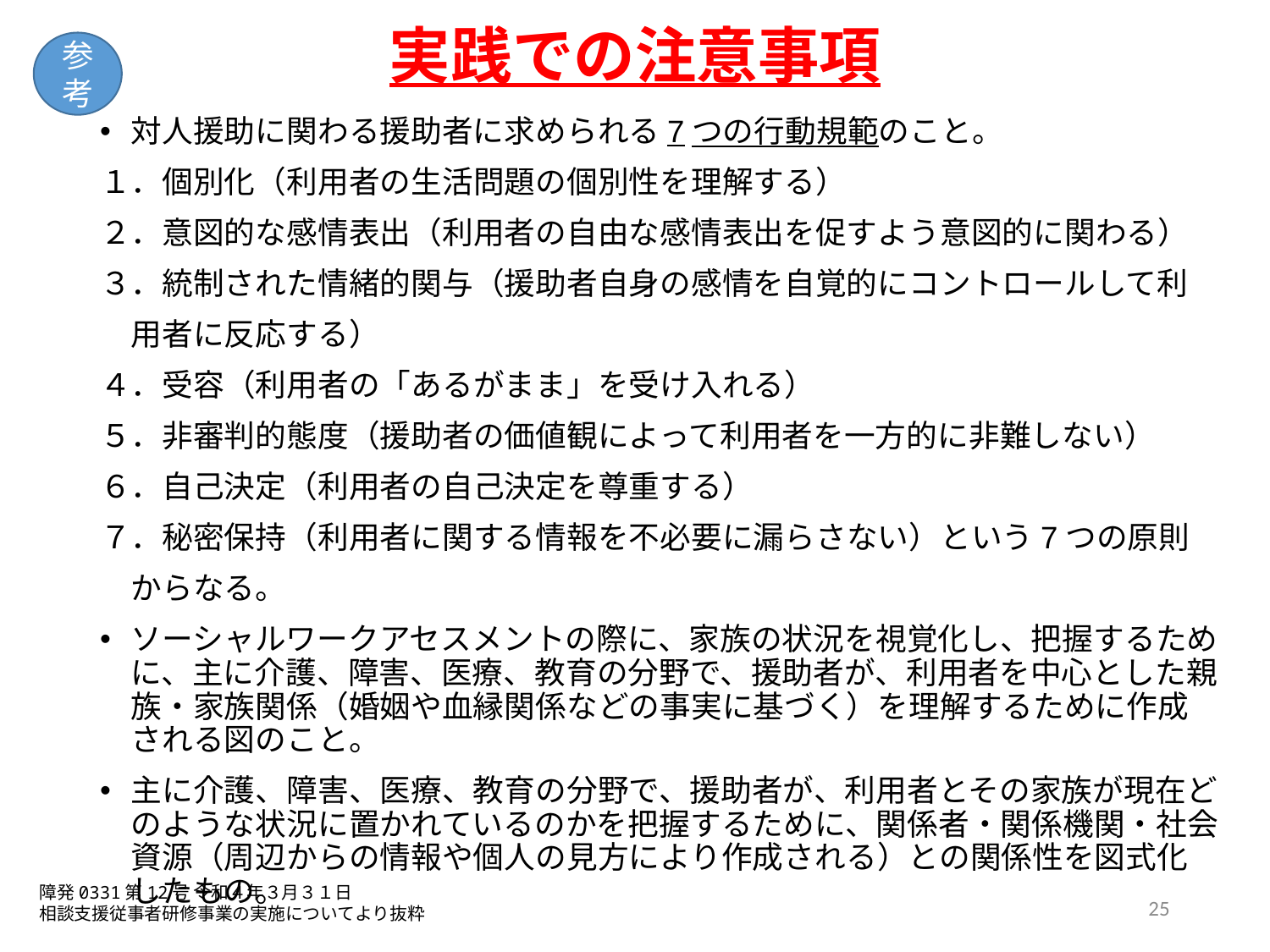

# 実践での注意事項
参考
対人援助に関わる援助者に求められる7つの行動規範のこと。
１．個別化（利用者の生活問題の個別性を理解する）
２．意図的な感情表出（利用者の自由な感情表出を促すよう意図的に関わる）
３．統制された情緒的関与（援助者自身の感情を自覚的にコントロールして利
　用者に反応する）
４．受容（利用者の「あるがまま」を受け入れる）
５．非審判的態度（援助者の価値観によって利用者を一方的に非難しない）
６．自己決定（利用者の自己決定を尊重する）
７．秘密保持（利用者に関する情報を不必要に漏らさない）という7つの原則
　からなる。
ソーシャルワークアセスメントの際に、家族の状況を視覚化し、把握するために、主に介護、障害、医療、教育の分野で、援助者が、利用者を中心とした親族・家族関係（婚姻や血縁関係などの事実に基づく）を理解するために作成される図のこと。
主に介護、障害、医療、教育の分野で、援助者が、利用者とその家族が現在どのような状況に置かれているのかを把握するために、関係者・関係機関・社会資源（周辺からの情報や個人の見方により作成される）との関係性を図式化したもの。
障発0331第12号 令和４年３月３１日
相談支援従事者研修事業の実施についてより抜粋
25